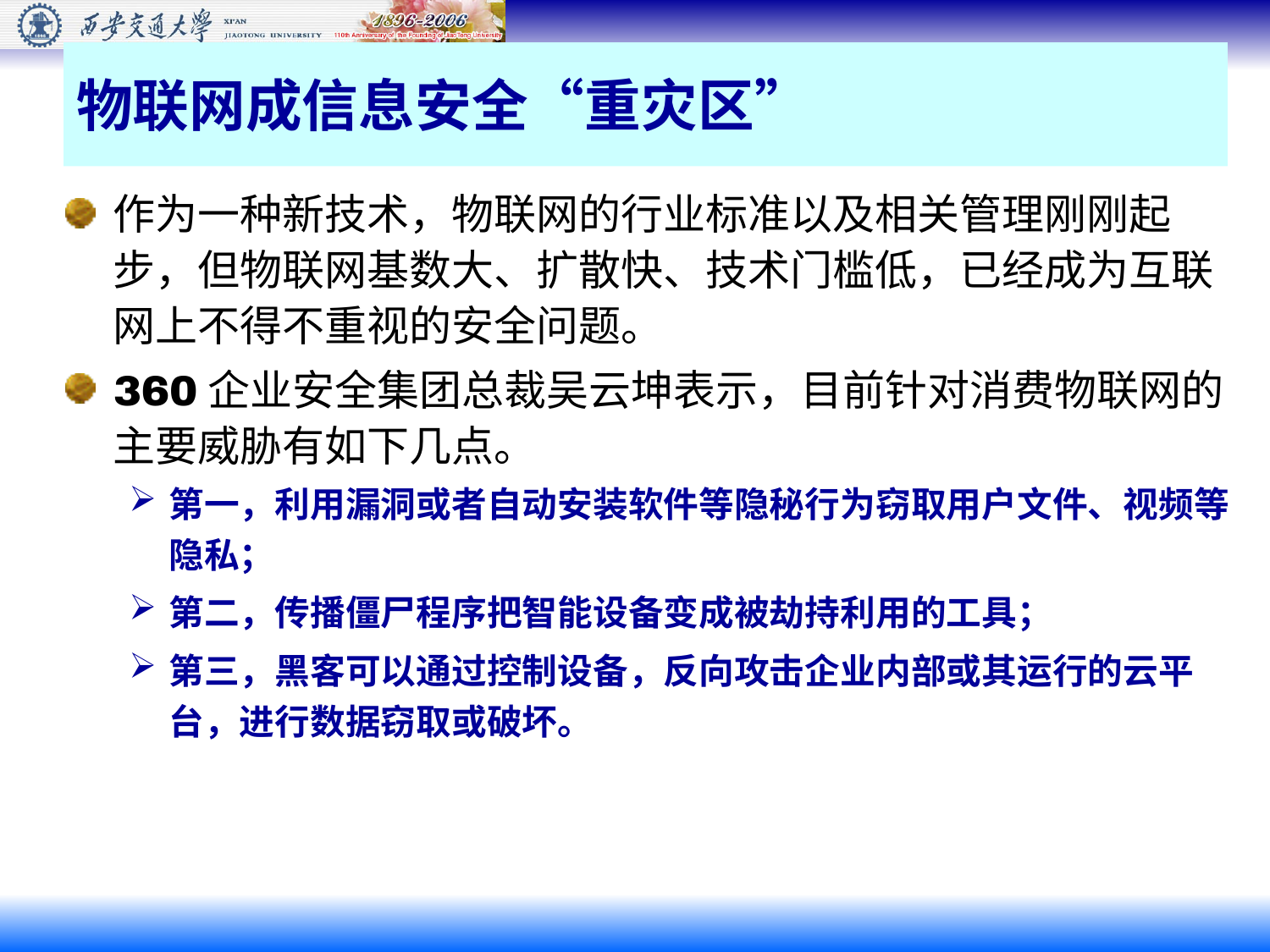

# 物联网成信息安全“重灾区”
作为一种新技术，物联网的行业标准以及相关管理刚刚起步，但物联网基数大、扩散快、技术门槛低，已经成为互联网上不得不重视的安全问题。
360企业安全集团总裁吴云坤表示，目前针对消费物联网的主要威胁有如下几点。
第一，利用漏洞或者自动安装软件等隐秘行为窃取用户文件、视频等隐私；
第二，传播僵尸程序把智能设备变成被劫持利用的工具；
第三，黑客可以通过控制设备，反向攻击企业内部或其运行的云平台，进行数据窃取或破坏。